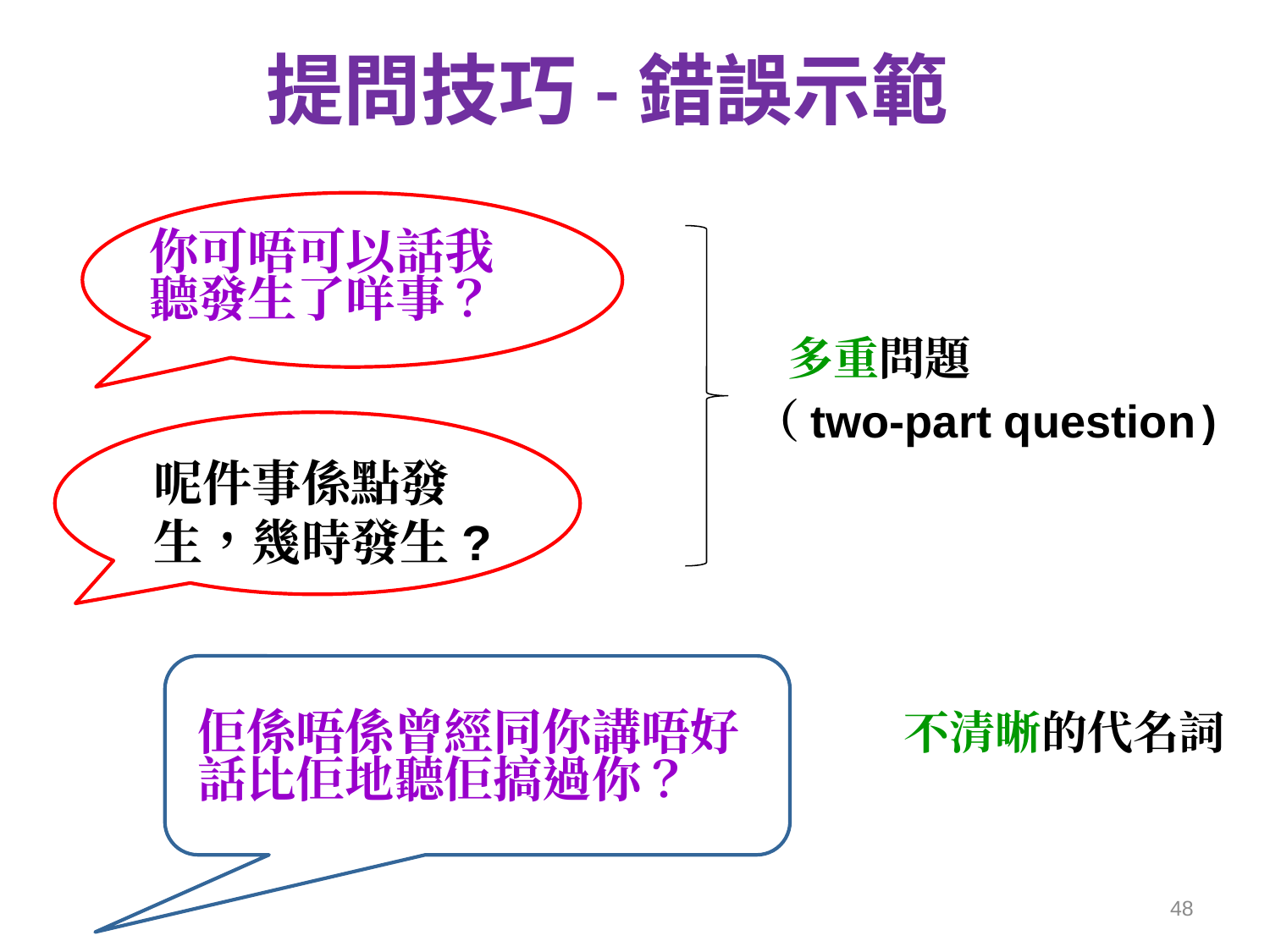

提問技巧-錯誤示範

你可唔可以話我聽發生了咩事？

  多重問題
（two-part question)

呢件事係點發生，幾時發生?

佢係唔係曾經同你講唔好話比佢地聽佢搞過你？
不清晰的代名詞
48